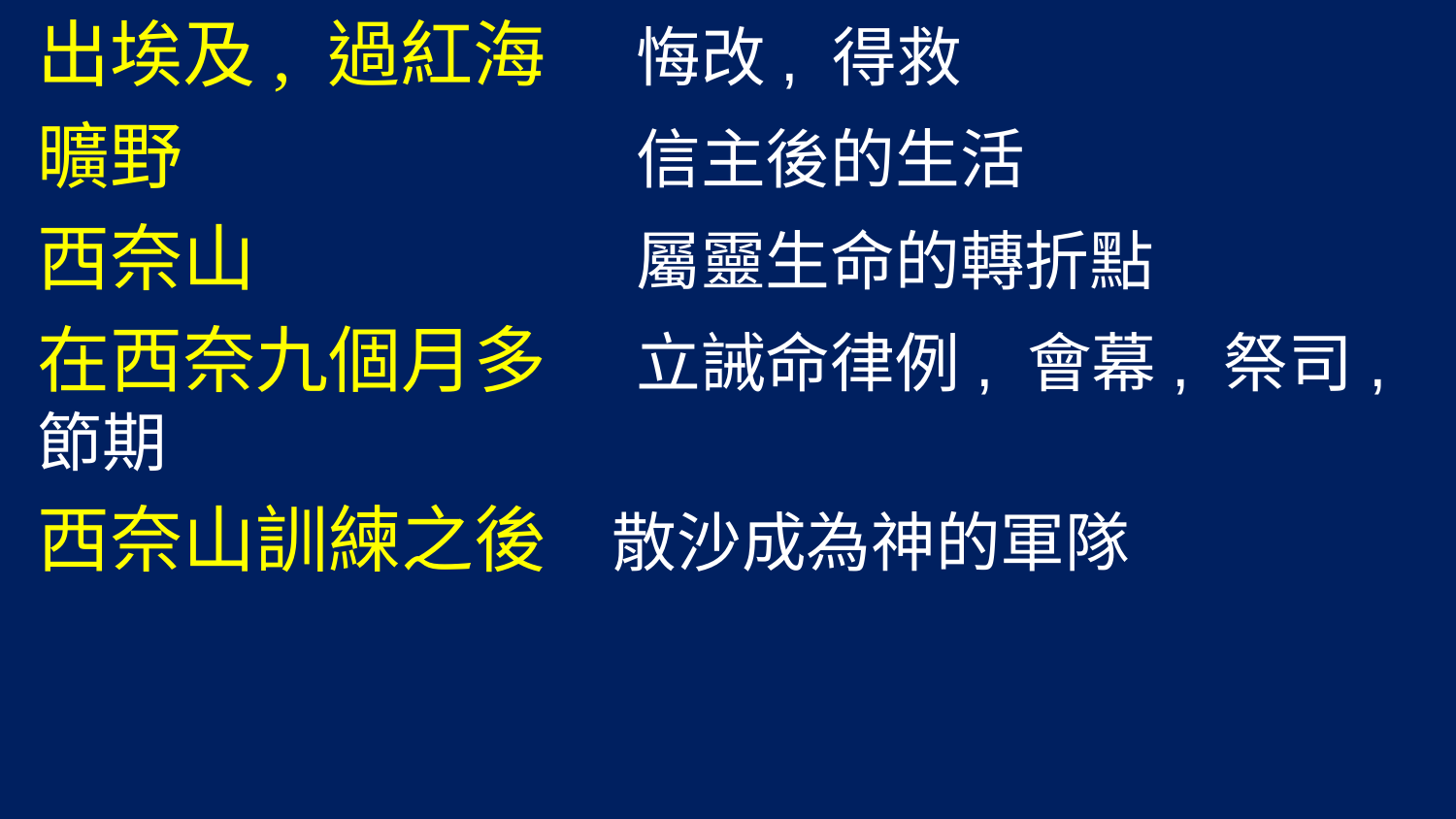

出埃及, 過紅海 	 悔改, 得救
曠野			 信主後的生活
西奈山		       	 屬靈生命的轉折點
在西奈九個月多  	 立誡命律例, 會幕, 祭司, 節期
西奈山訓練之後    散沙成為神的軍隊